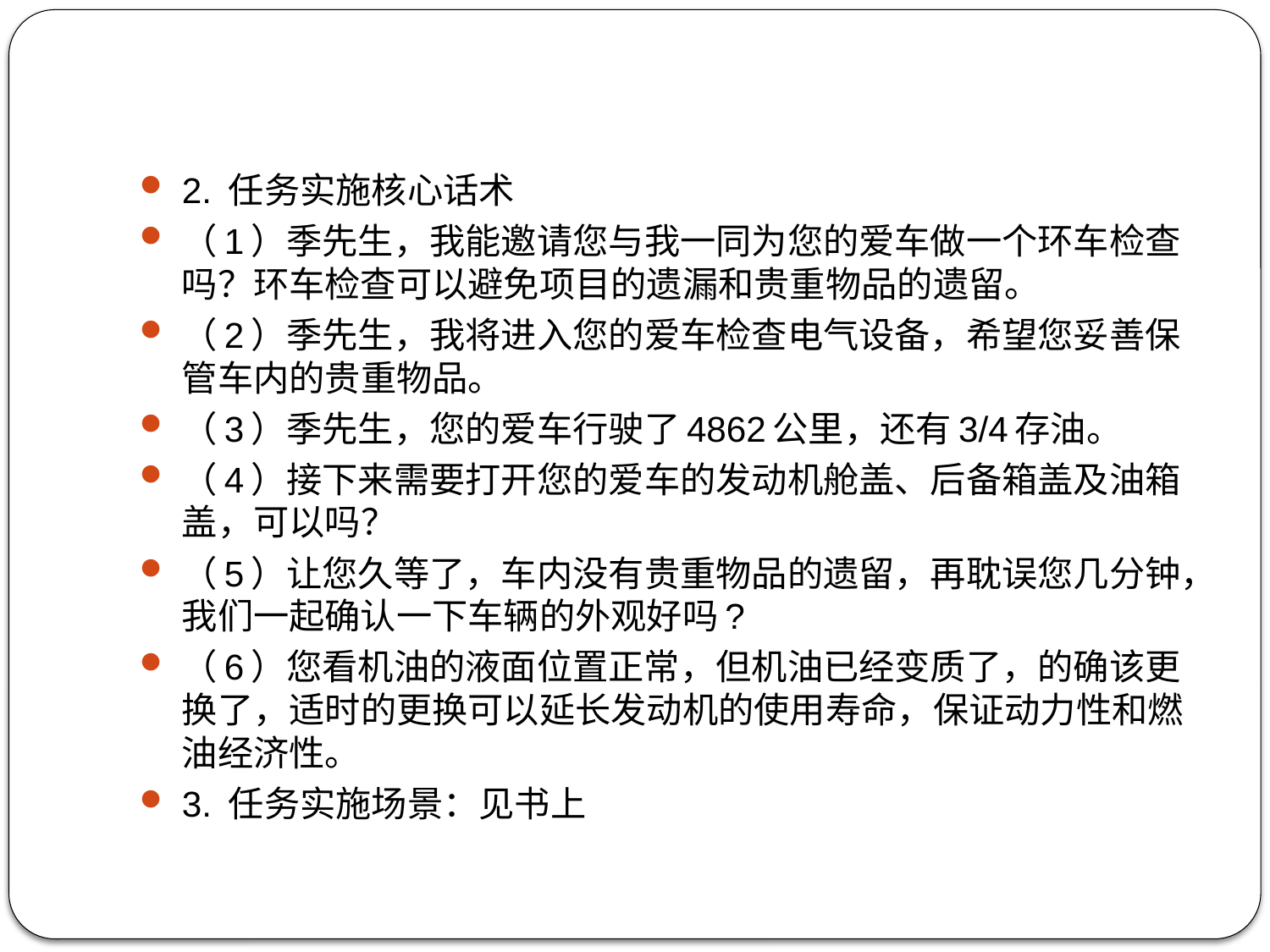

2. 任务实施核心话术
（1）季先生，我能邀请您与我一同为您的爱车做一个环车检查吗？环车检查可以避免项目的遗漏和贵重物品的遗留。
（2）季先生，我将进入您的爱车检查电气设备，希望您妥善保管车内的贵重物品。
（3）季先生，您的爱车行驶了4862公里，还有3/4存油。
（4）接下来需要打开您的爱车的发动机舱盖、后备箱盖及油箱盖，可以吗？
（5）让您久等了，车内没有贵重物品的遗留，再耽误您几分钟，我们一起确认一下车辆的外观好吗?
（6）您看机油的液面位置正常，但机油已经变质了，的确该更换了，适时的更换可以延长发动机的使用寿命，保证动力性和燃油经济性。
3. 任务实施场景：见书上